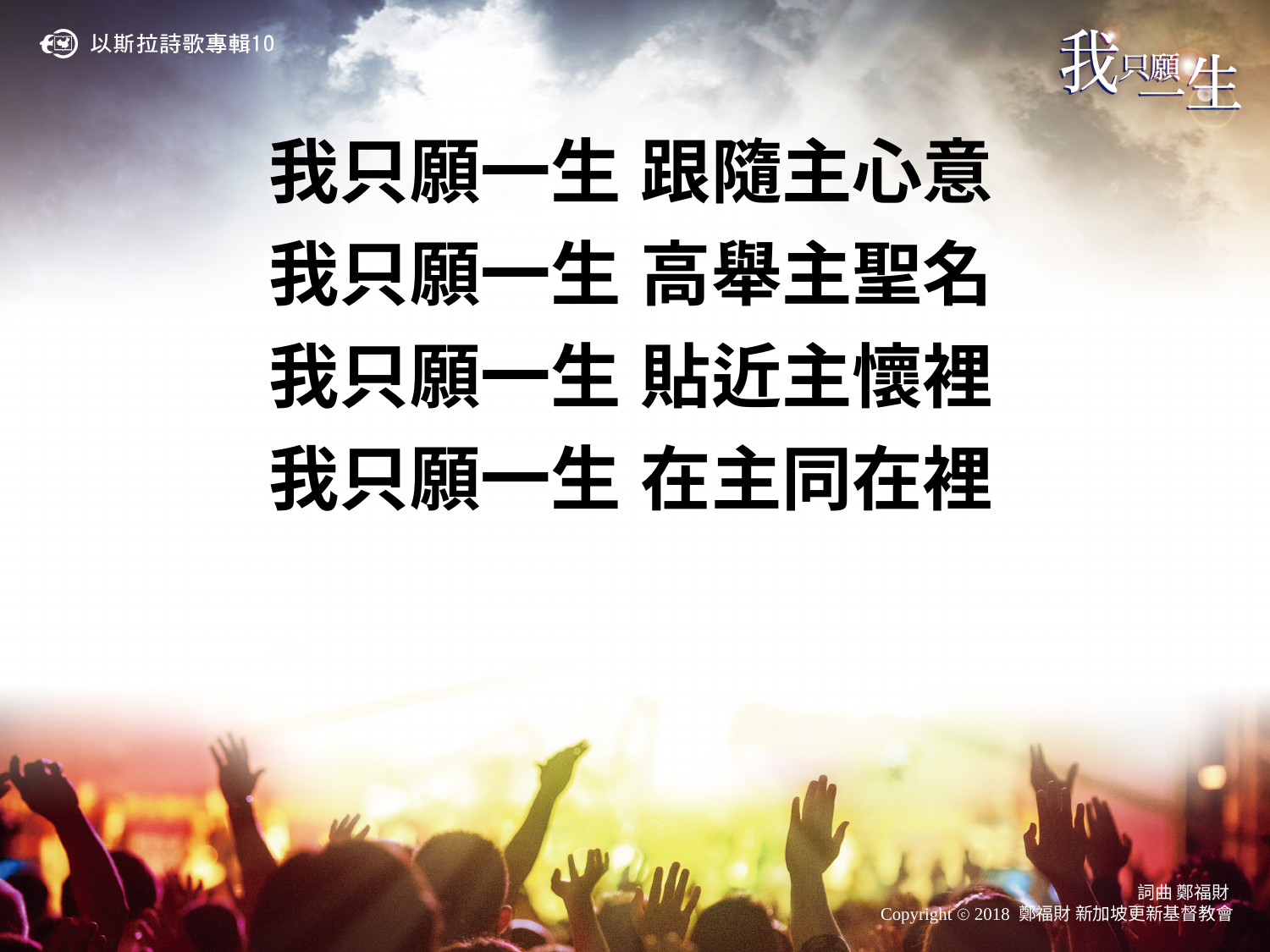

我只願一生 跟隨主心意
我只願一生 高舉主聖名
我只願一生 貼近主懷裡
我只願一生 在主同在裡
詞曲 鄭福財
Copyright ⓒ 2018 鄭福財 新加坡更新基督教會